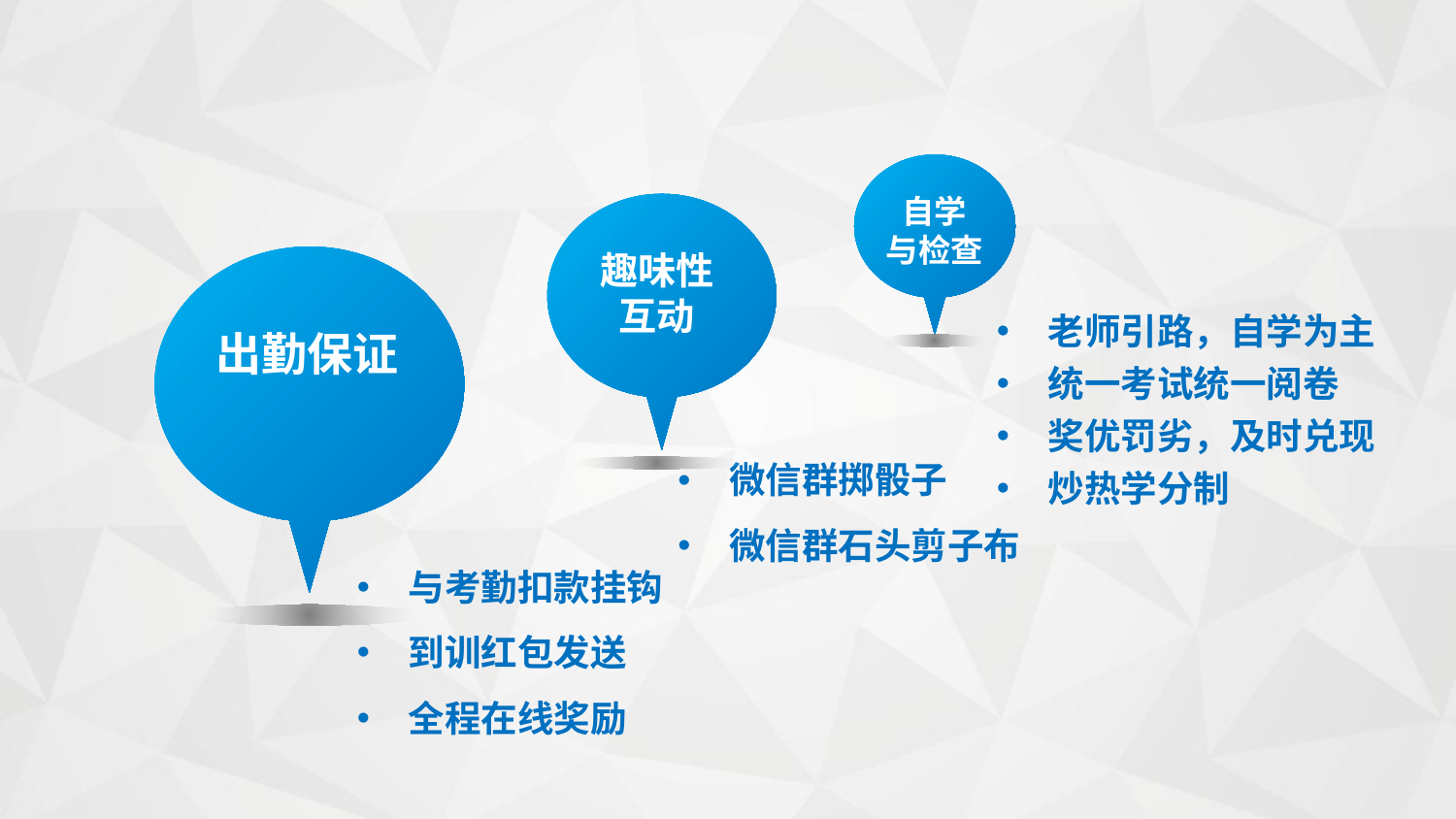

自学
与检查

趣味性
互动

出勤保证

老师引路，自学为主
统一考试统一阅卷
奖优罚劣，及时兑现
炒热学分制
微信群掷骰子
微信群石头剪子布
与考勤扣款挂钩
到训红包发送
全程在线奖励